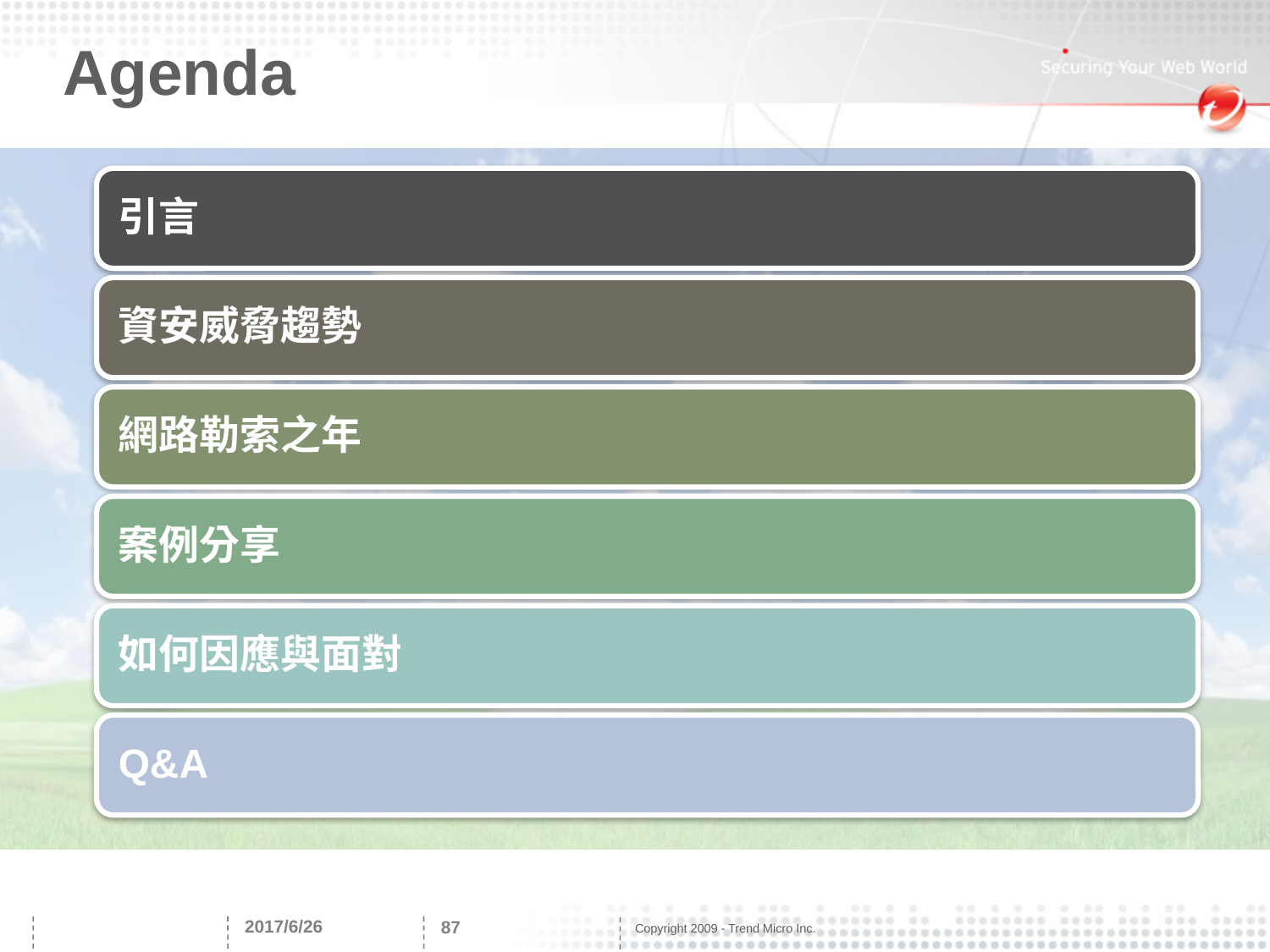

# Agenda

引言
資安威脅趨勢
網路勒索之年
案例分享
如何因應與面對
Q&A
2017/6/26
87